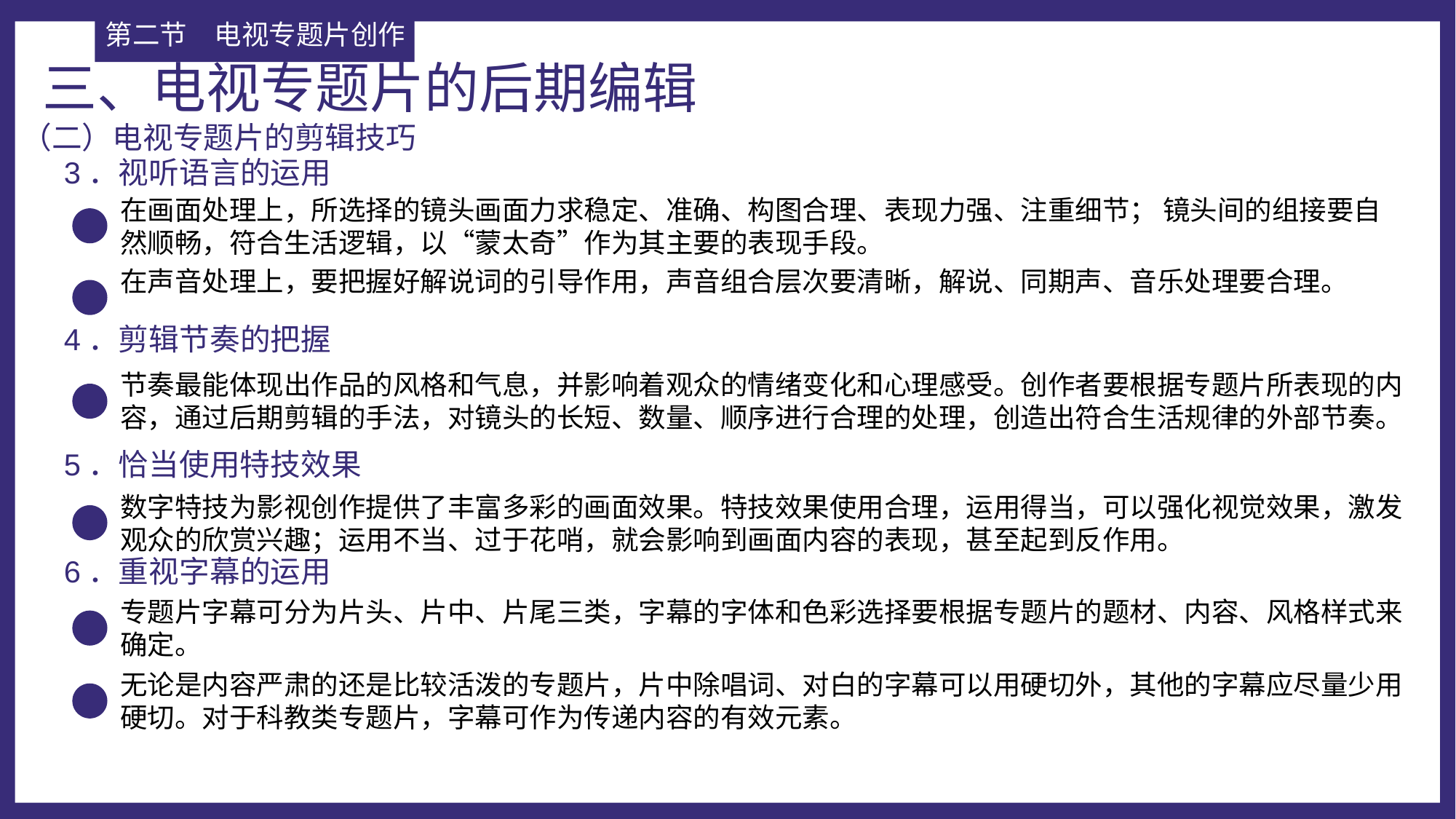

第二节	电视专题片创作
三、电视专题片的后期编辑
（二）电视专题片的剪辑技巧
3．视听语言的运用
在画面处理上，所选择的镜头画面力求稳定、准确、构图合理、表现力强、注重细节； 镜头间的组接要自然顺畅，符合生活逻辑，以“蒙太奇”作为其主要的表现手段。

在声音处理上，要把握好解说词的引导作用，声音组合层次要清晰，解说、同期声、音乐处理要合理。

4．剪辑节奏的把握
节奏最能体现出作品的风格和气息，并影响着观众的情绪变化和心理感受。创作者要根据专题片所表现的内容，通过后期剪辑的手法，对镜头的长短、数量、顺序进行合理的处理，创造出符合生活规律的外部节奏。

5．恰当使用特技效果
数字特技为影视创作提供了丰富多彩的画面效果。特技效果使用合理，运用得当，可以强化视觉效果，激发观众的欣赏兴趣；运用不当、过于花哨，就会影响到画面内容的表现，甚至起到反作用。

6．重视字幕的运用
专题片字幕可分为片头、片中、片尾三类，字幕的字体和色彩选择要根据专题片的题材、内容、风格样式来确定。

无论是内容严肃的还是比较活泼的专题片，片中除唱词、对白的字幕可以用硬切外，其他的字幕应尽量少用硬切。对于科教类专题片，字幕可作为传递内容的有效元素。